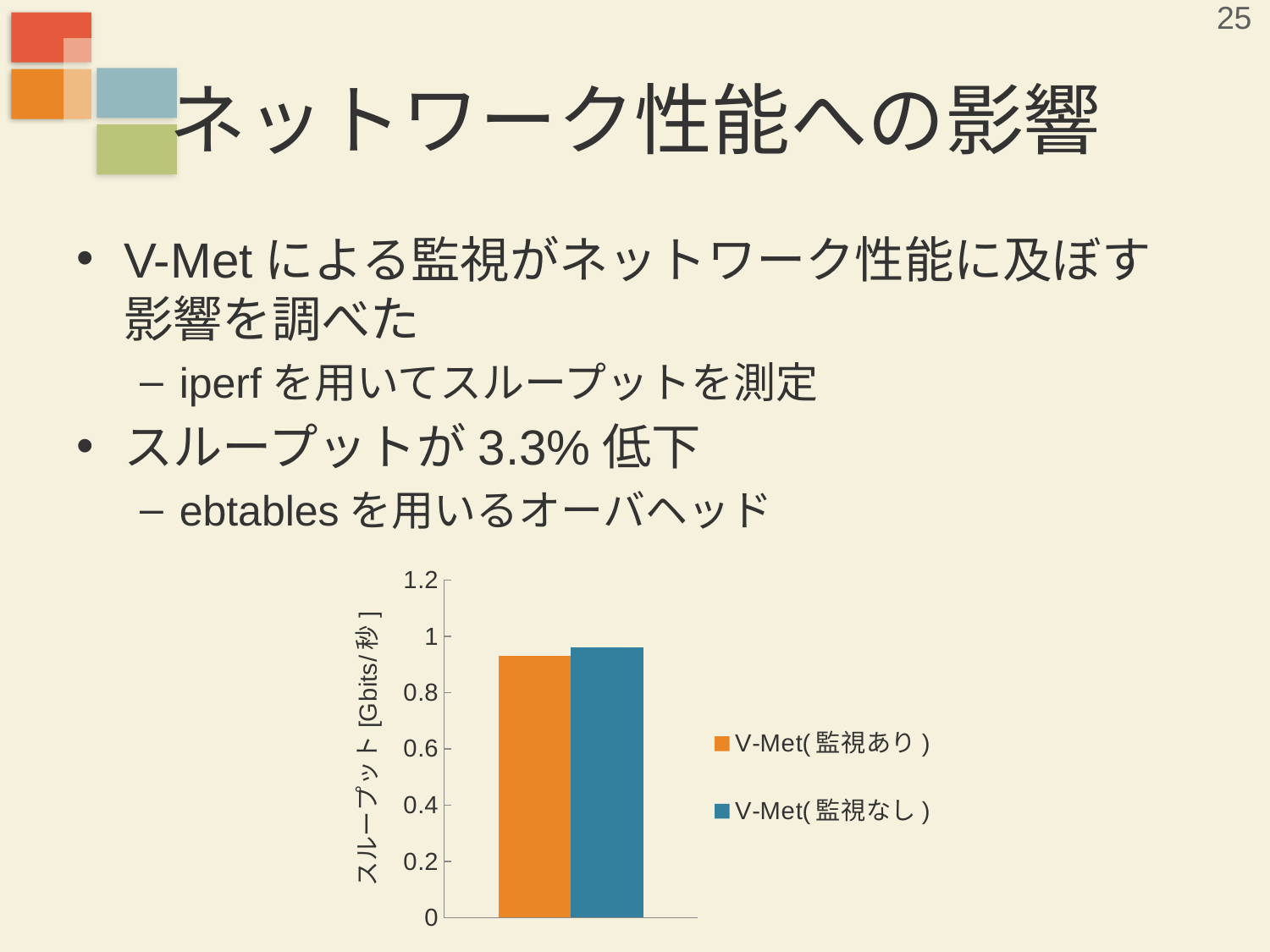

25
# ネットワーク性能への影響
V-Metによる監視がネットワーク性能に及ぼす影響を調べた
iperfを用いてスループットを測定
スループットが3.3%低下
ebtablesを用いるオーバヘッド

### Chart

| Category | V-Met(監視あり) | V-Met(監視なし) |
|---|---|---|